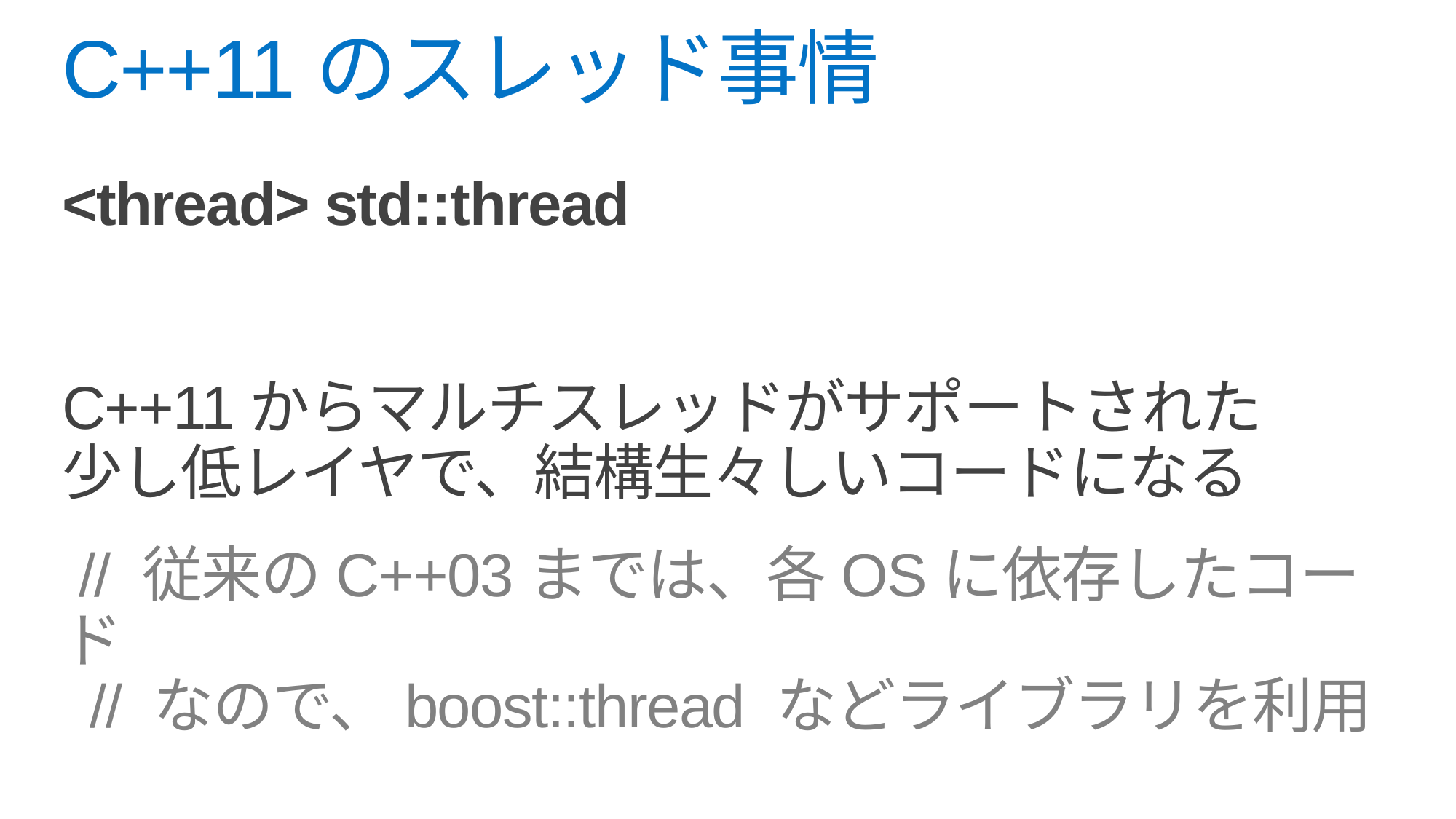

# C++11のスレッド事情
<thread> std::thread

C++11からマルチスレッドがサポートされた
少し低レイヤで、結構生々しいコードになる
 // 従来のC++03までは、各OSに依存したコード
 // なので、boost::thread などライブラリを利用